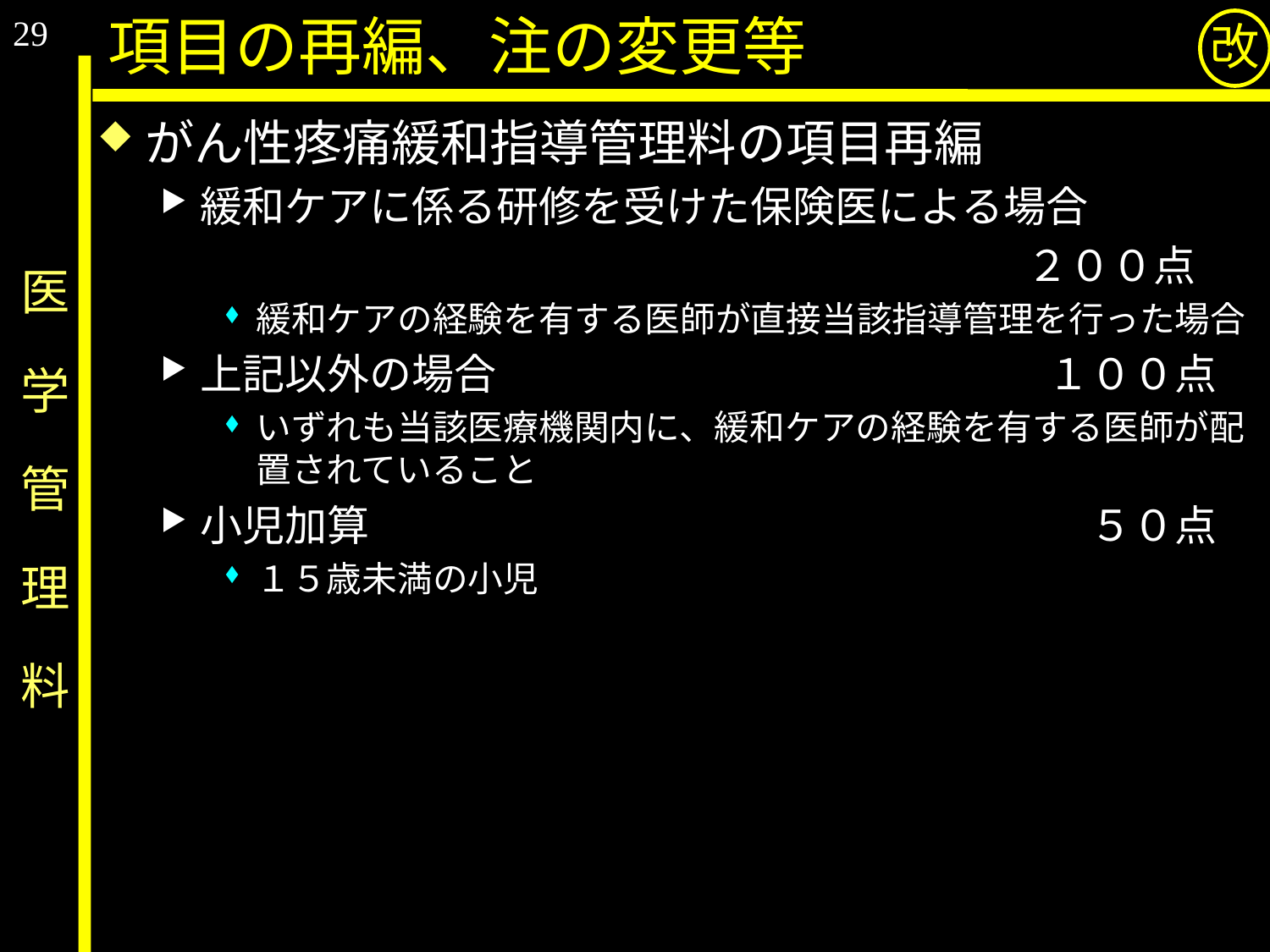

29
項目の再編、注の変更等
改

がん性疼痛緩和指導管理料の項目再編
緩和ケアに係る研修を受けた保険医による場合
　　　　　　　　　　　　　　　　　　　　  ２００点
緩和ケアの経験を有する医師が直接当該指導管理を行った場合
上記以外の場合　　　　　　　　　　　　　１００点
いずれも当該医療機関内に、緩和ケアの経験を有する医師が配置されていること
小児加算　　　　　　　　　　　　　　　　　５０点
１５歳未満の小児

# 医　学　管　理　料